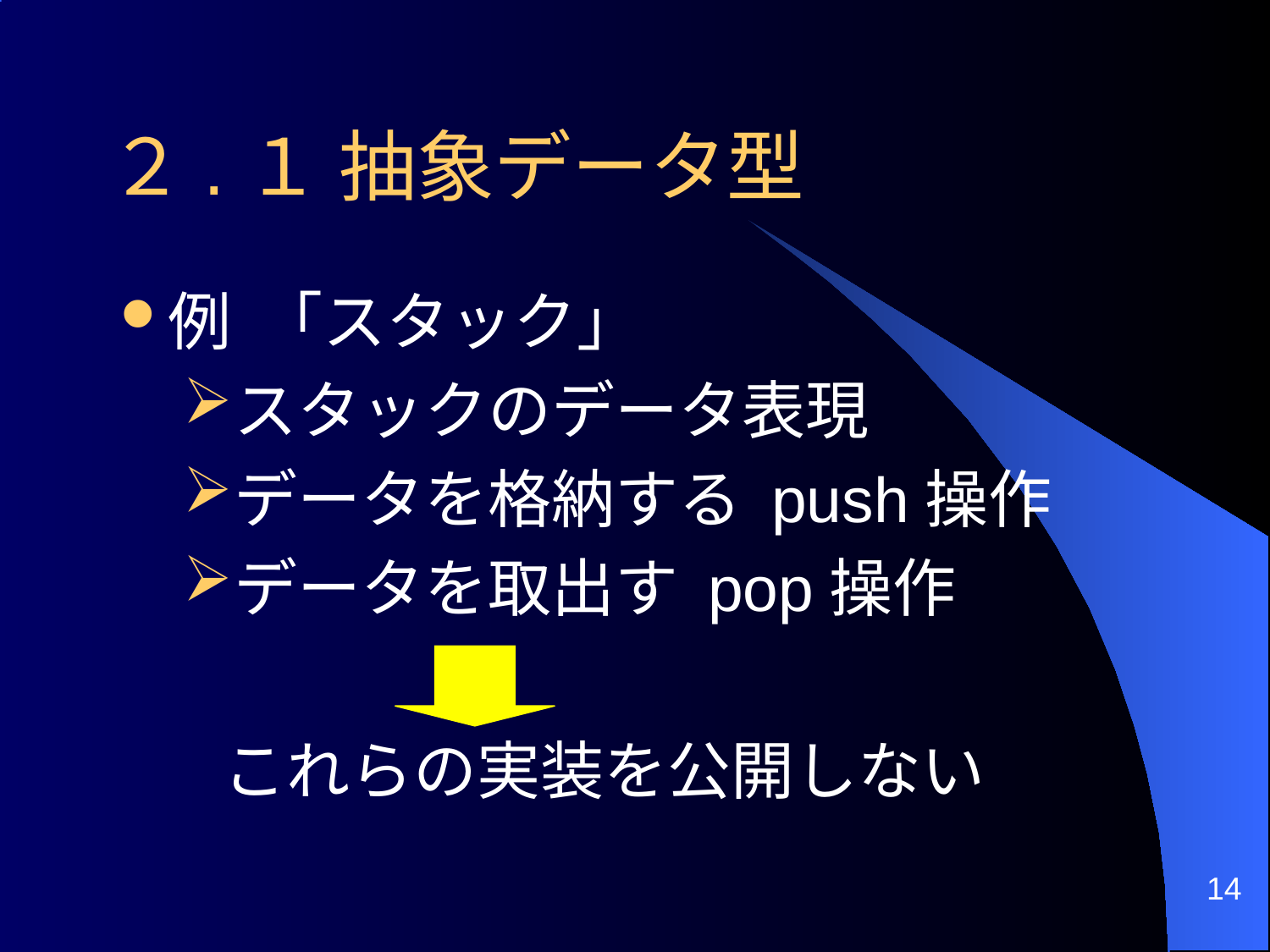

# ２.１ 抽象データ型
例  「スタック」
スタックのデータ表現
データを格納する push操作
データを取出す pop操作

	これらの実装を公開しない

14